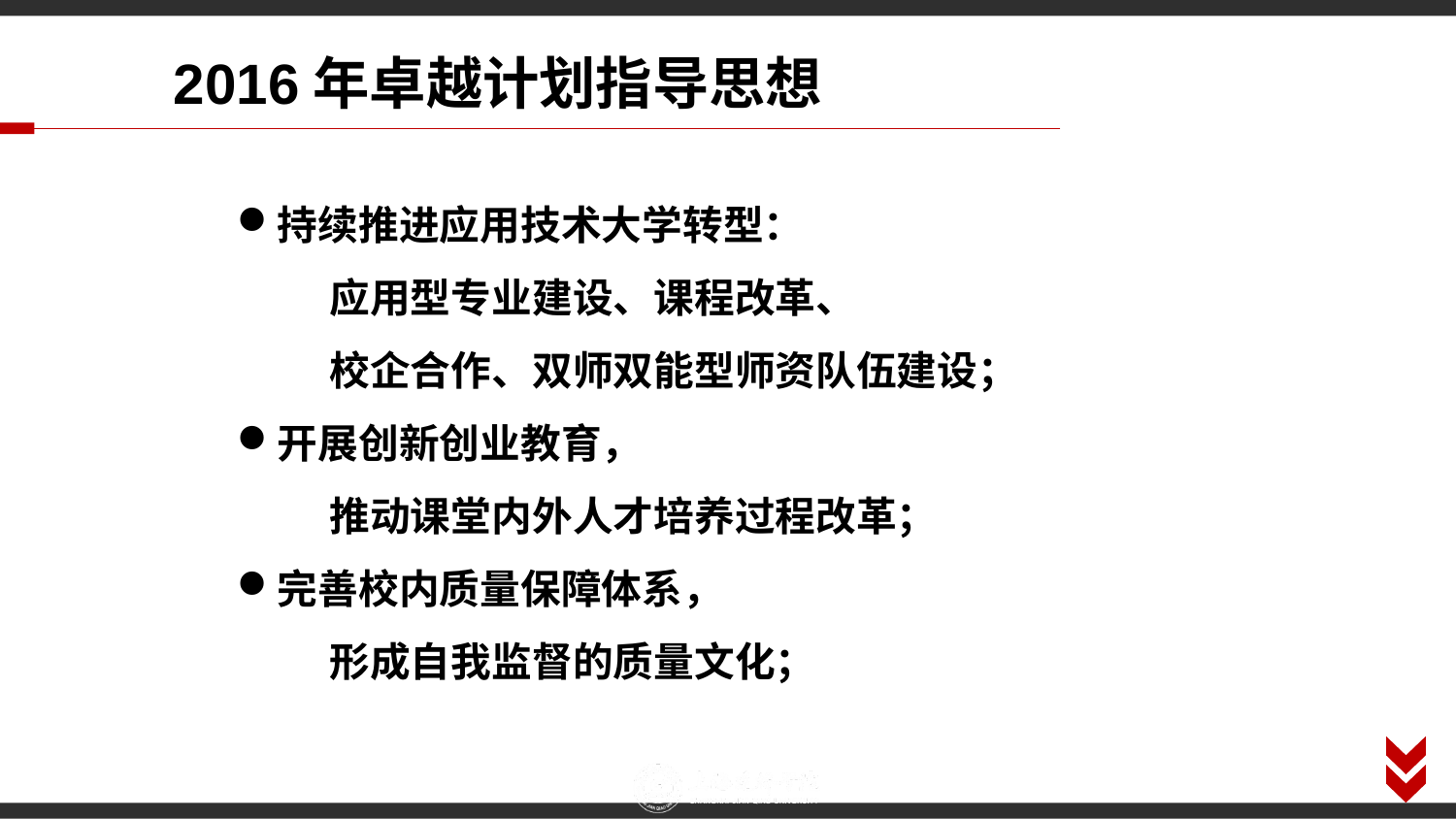

2016年卓越计划指导思想

持续推进应用技术大学转型：
         应用型专业建设、课程改革、
         校企合作、双师双能型师资队伍建设；
开展创新创业教育，
         推动课堂内外人才培养过程改革；
完善校内质量保障体系，
         形成自我监督的质量文化；